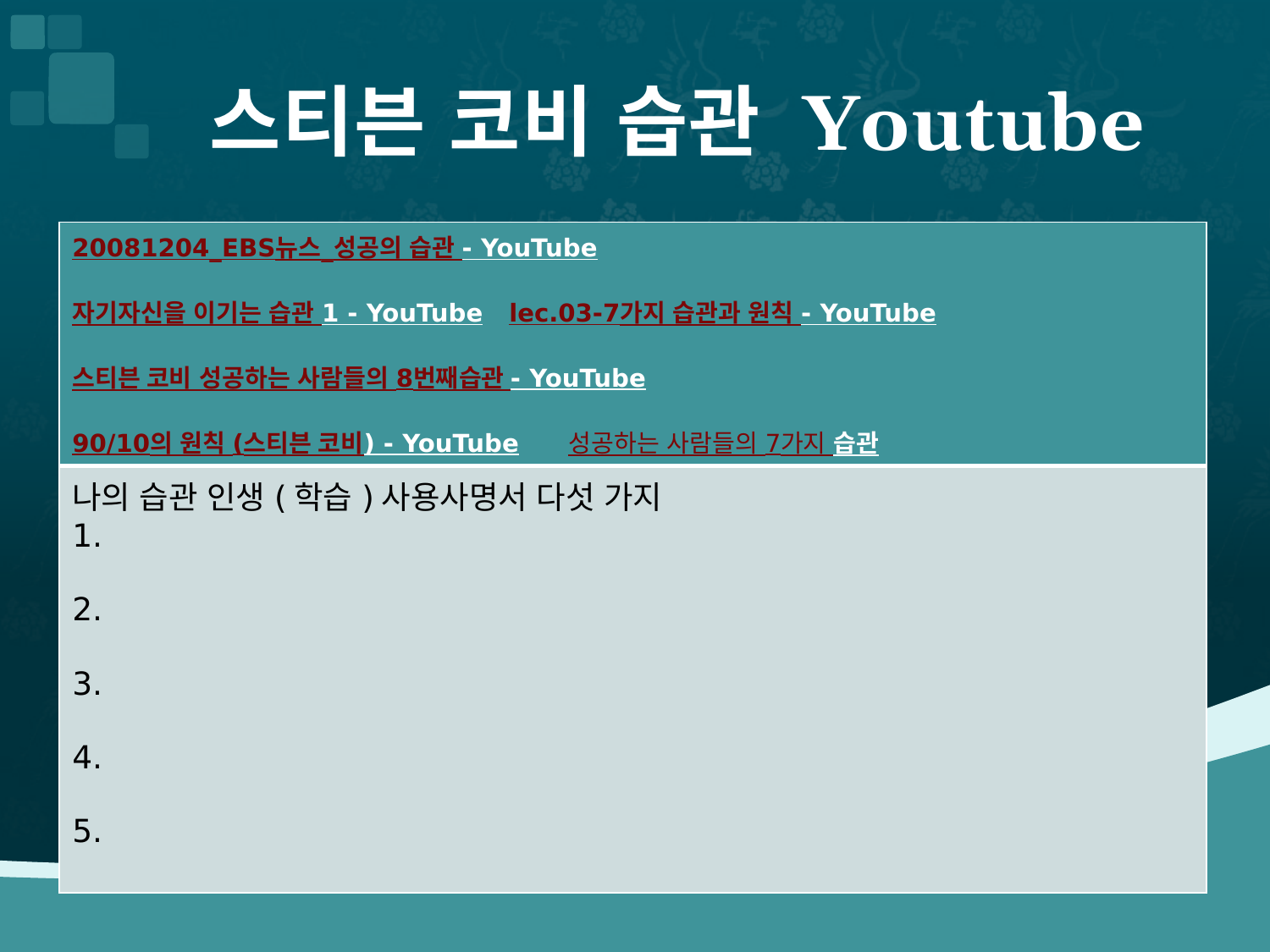

# 스티븐 코비 습관 Youtube
| 20081204\_EBS뉴스\_성공의 습관 - YouTube 자기자신을 이기는 습관 1 - YouTube lec.03-7가지 습관과 원칙 - YouTube 스티븐 코비 성공하는 사람들의 8번째습관 - YouTube 90/10의 원칙 (스티븐 코비) - YouTube 성공하는 사람들의 7가지 습관 |
| --- |
| 나의 습관 인생(학습)사용사명서 다섯 가지 1. 2. 3. 4. 5. |